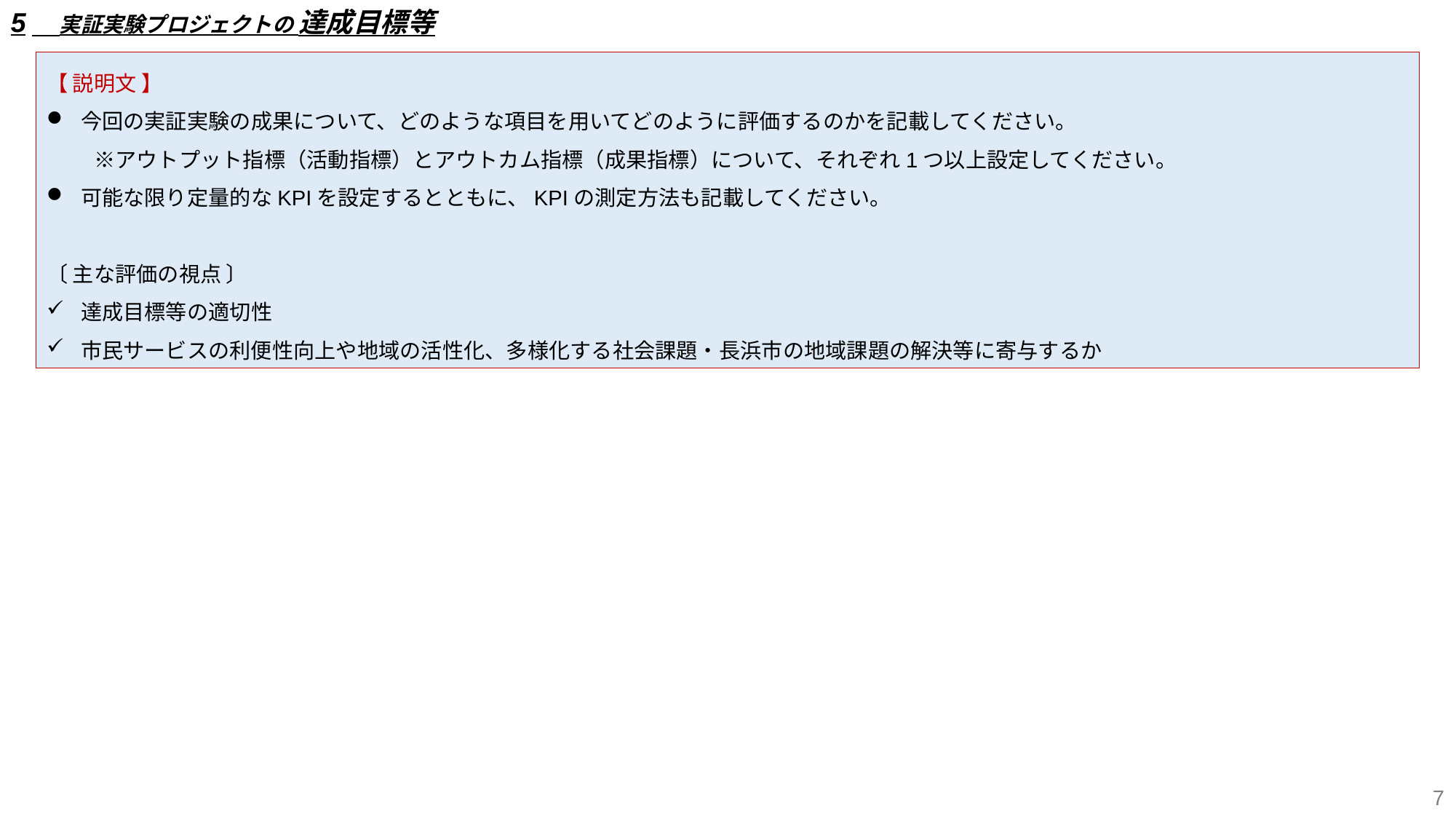

5　実証実験プロジェクトの 達成目標等
【 説明文 】
今回の実証実験の成果について、どのような項目を用いてどのように評価するのかを記載してください。
　　 ※アウトプット指標（活動指標）とアウトカム指標（成果指標）について、それぞれ1つ以上設定してください。
可能な限り定量的なKPIを設定するとともに、KPIの測定方法も記載してください。

〔 主な評価の視点 〕
達成目標等の適切性
市民サービスの利便性向上や地域の活性化、多様化する社会課題・長浜市の地域課題の解決等に寄与するか
7